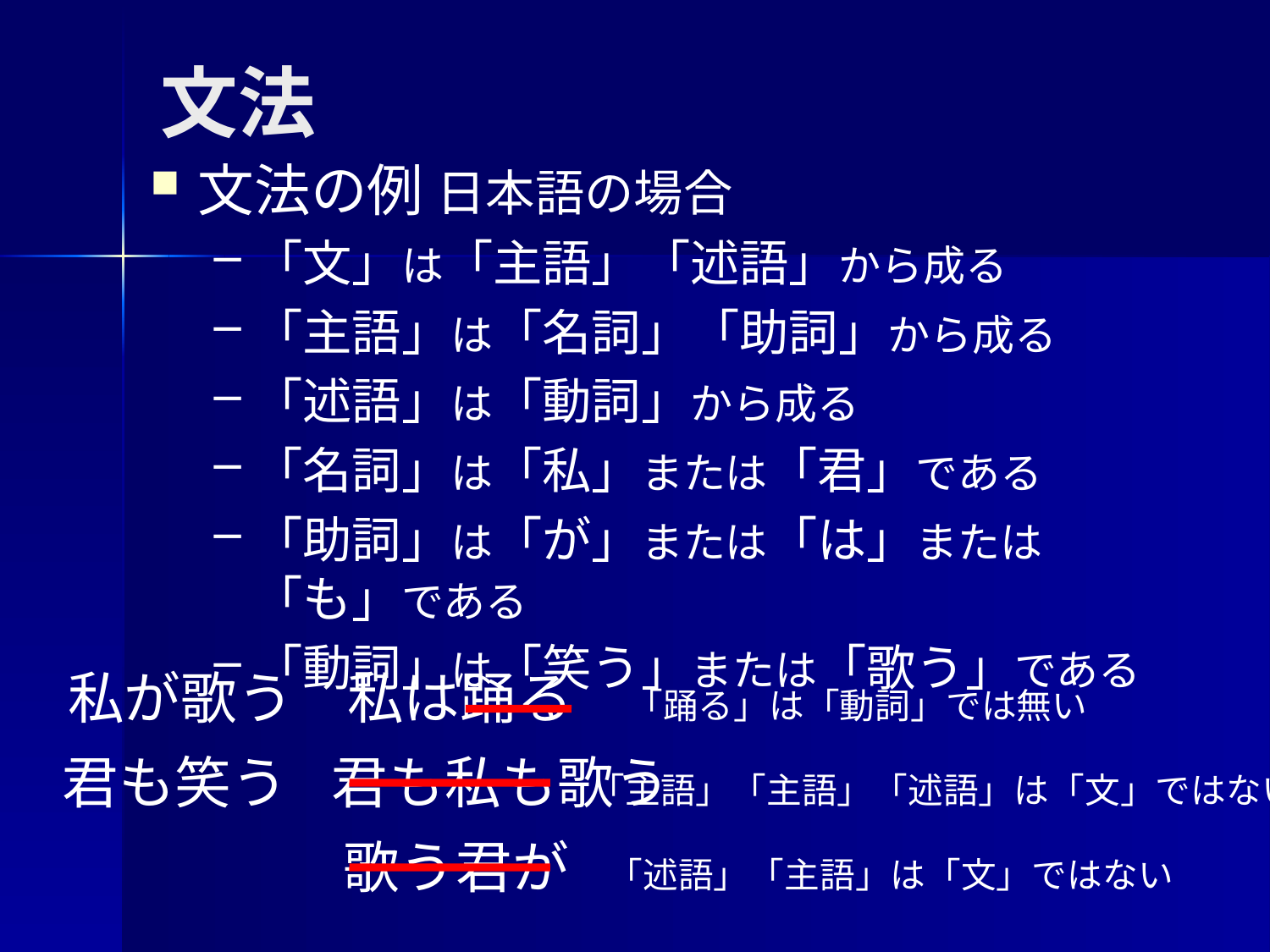

# 文法
文法の例 日本語の場合
「文」は「主語」「述語」から成る
「主語」は「名詞」「助詞」から成る
「述語」は「動詞」から成る
「名詞」は「私」または「君」である
「助詞」は「が」または「は」または「も」である
「動詞」は「笑う」または「歌う」である
私が歌う
私は踊る
「踊る」は「動詞」では無い

君も笑う
君も私も歌う
「主語」「主語」「述語」は「文」ではない

歌う君が
「述語」「主語」は「文」ではない